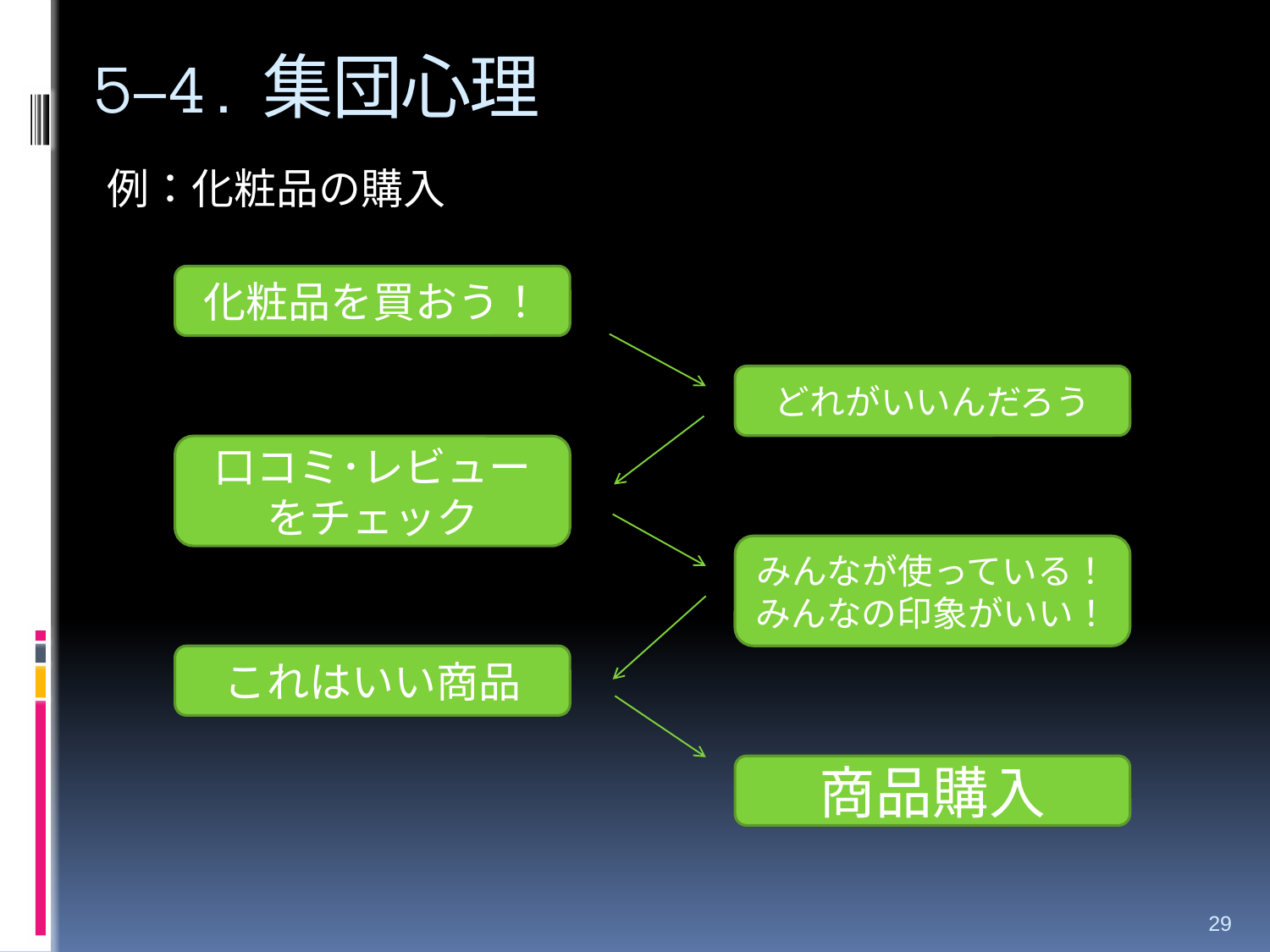

# 5-4.集団心理
例：化粧品の購入
化粧品を買おう！
どれがいいんだろう
口コミ･レビューをチェック
みんなが使っている！
みんなの印象がいい！
これはいい商品
商品購入
29